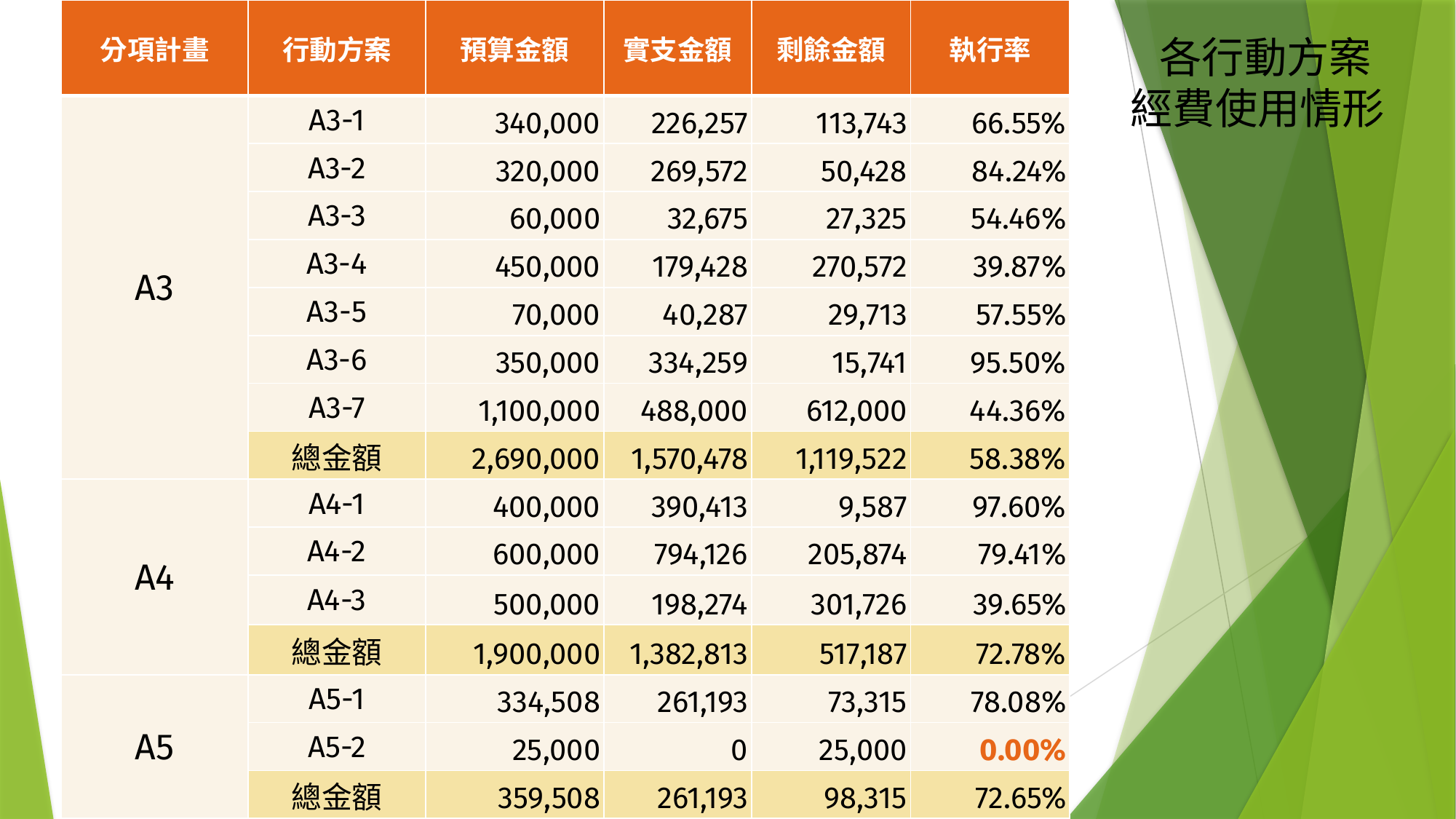

| 分項計畫 | 行動方案 | 預算金額 | 實支金額 | 剩餘金額 | 執行率 |
| --- | --- | --- | --- | --- | --- |
| A3 | A3-1 | 340,000 | 226,257 | 113,743 | 66.55% |
|  | A3-2 | 320,000 | 269,572 | 50,428 | 84.24% |
|  | A3-3 | 60,000 | 32,675 | 27,325 | 54.46% |
|  | A3-4 | 450,000 | 179,428 | 270,572 | 39.87% |
|  | A3-5 | 70,000 | 40,287 | 29,713 | 57.55% |
|  | A3-6 | 350,000 | 334,259 | 15,741 | 95.50% |
|  | A3-7 | 1,100,000 | 488,000 | 612,000 | 44.36% |
|  | 總金額 | 2,690,000 | 1,570,478 | 1,119,522 | 58.38% |
| A4 | A4-1 | 400,000 | 390,413 | 9,587 | 97.60% |
|  | A4-2 | 600,000 | 794,126 | 205,874 | 79.41% |
|  | A4-3 | 500,000 | 198,274 | 301,726 | 39.65% |
|  | 總金額 | 1,900,000 | 1,382,813 | 517,187 | 72.78% |
| A5 | A5-1 | 334,508 | 261,193 | 73,315 | 78.08% |
|  | A5-2 | 25,000 | 0 | 25,000 | 0.00% |
|  | 總金額 | 359,508 | 261,193 | 98,315 | 72.65% |
  各行動方案
經費使用情形